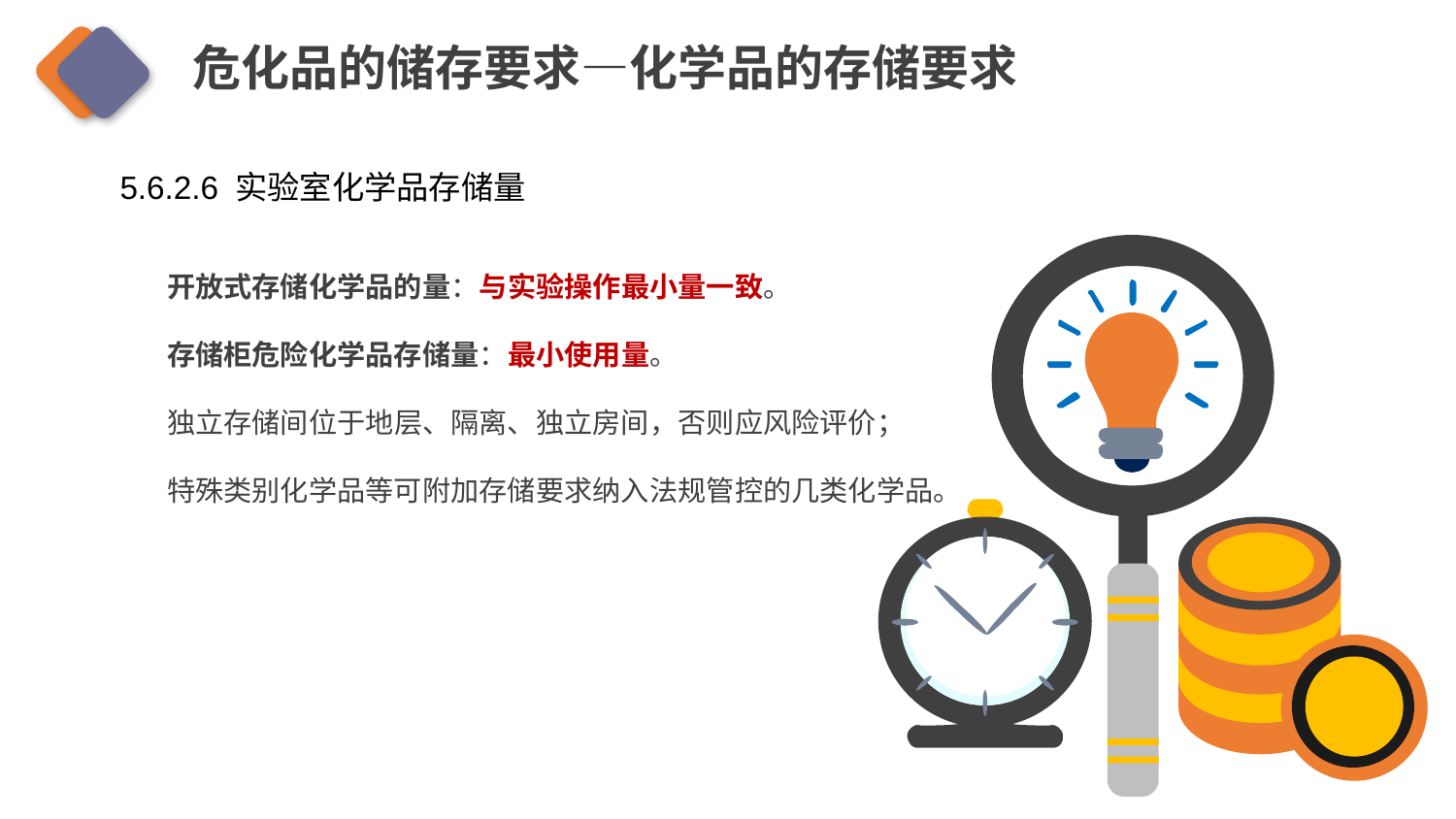

危化品的储存要求—化学品的存储要求
5.6.2.6 实验室化学品存储量
开放式存储化学品的量：与实验操作最小量一致。
存储柜危险化学品存储量：最小使用量。
独立存储间位于地层、隔离、独立房间，否则应风险评价；
特殊类别化学品等可附加存储要求纳入法规管控的几类化学品。